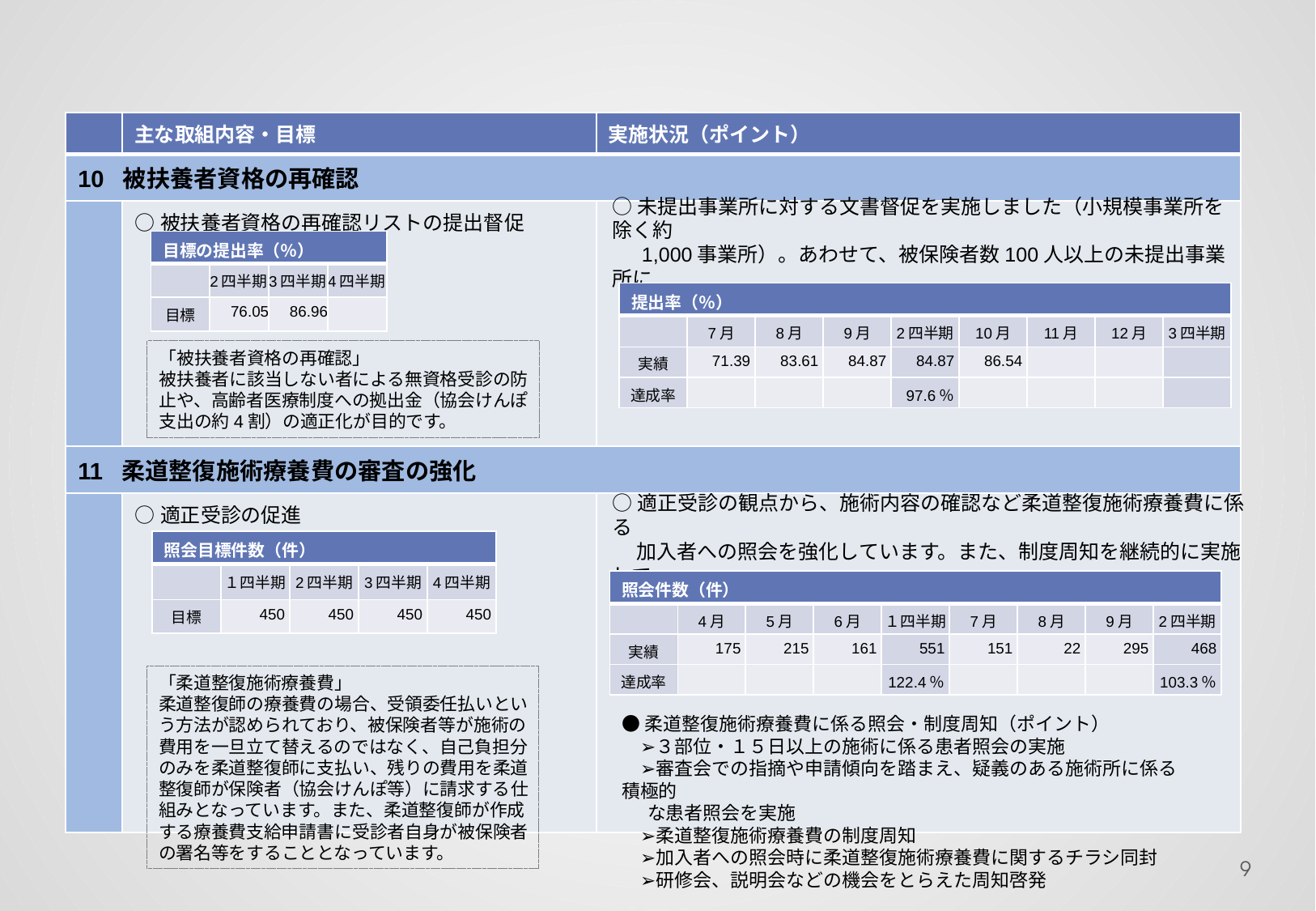

|  | 主な取組内容・目標 | 実施状況（ポイント） |
| --- | --- | --- |
| 10 被扶養者資格の再確認 |  |  |
|  | ○被扶養者資格の再確認リストの提出督促 |  |
| 11 柔道整復施術療養費の審査の強化 |  |  |
|  | ○適正受診の促進 |  |
○未提出事業所に対する文書督促を実施しました（小規模事業所を除く約
　 1,000事業所）。あわせて、被保険者数100人以上の未提出事業所に
　 対しては、電話督促を予定しています。
| 目標の提出率（％） |  |  |  |
| --- | --- | --- | --- |
|  | 2四半期 | 3四半期 | 4四半期 |
| 目標 | 76.05 | 86.96 |  |
| 提出率（％） |  |  |  |  |  |  |  |  |
| --- | --- | --- | --- | --- | --- | --- | --- | --- |
|  | 7月 | 8月 | 9月 | 2四半期 | 10月 | 11月 | 12月 | 3四半期 |
| 実績 | 71.39 | 83.61 | 84.87 | 84.87 | 86.54 |  |  |  |
| 達成率 |  |  |  | 97.6％ |  |  |  |  |
「被扶養者資格の再確認」
被扶養者に該当しない者による無資格受診の防止や、高齢者医療制度への拠出金（協会けんぽ支出の約4割）の適正化が目的です。
○適正受診の観点から、施術内容の確認など柔道整復施術療養費に係る
　 加入者への照会を強化しています。また、制度周知を継続的に実施して
   います。
| 照会目標件数（件） |  |  |  |  |
| --- | --- | --- | --- | --- |
|  | １四半期 | 2四半期 | 3四半期 | 4四半期 |
| 目標 | 450 | 450 | 450 | 450 |
| 照会件数（件） |  |  |  |  |  |  |  |  |
| --- | --- | --- | --- | --- | --- | --- | --- | --- |
|  | 4月 | 5月 | 6月 | １四半期 | 7月 | 8月 | 9月 | 2四半期 |
| 実績 | 175 | 215 | 161 | 551 | 151 | 22 | 295 | 468 |
| 達成率 |  |  |  | 122.4％ |  |  |  | 103.3％ |
「柔道整復施術療養費」
柔道整復師の療養費の場合、受領委任払いという方法が認められており、被保険者等が施術の費用を一旦立て替えるのではなく、自己負担分のみを柔道整復師に支払い、残りの費用を柔道整復師が保険者（協会けんぽ等）に請求する仕組みとなっています。また、柔道整復師が作成する療養費支給申請書に受診者自身が被保険者の署名等をすることとなっています。
●柔道整復施術療養費に係る照会・制度周知（ポイント）
　➢３部位・１５日以上の施術に係る患者照会の実施
　➢審査会での指摘や申請傾向を踏まえ、疑義のある施術所に係る積極的
     な患者照会を実施
　➢柔道整復施術療養費の制度周知
　➢加入者への照会時に柔道整復施術療養費に関するチラシ同封
　➢研修会、説明会などの機会をとらえた周知啓発
9